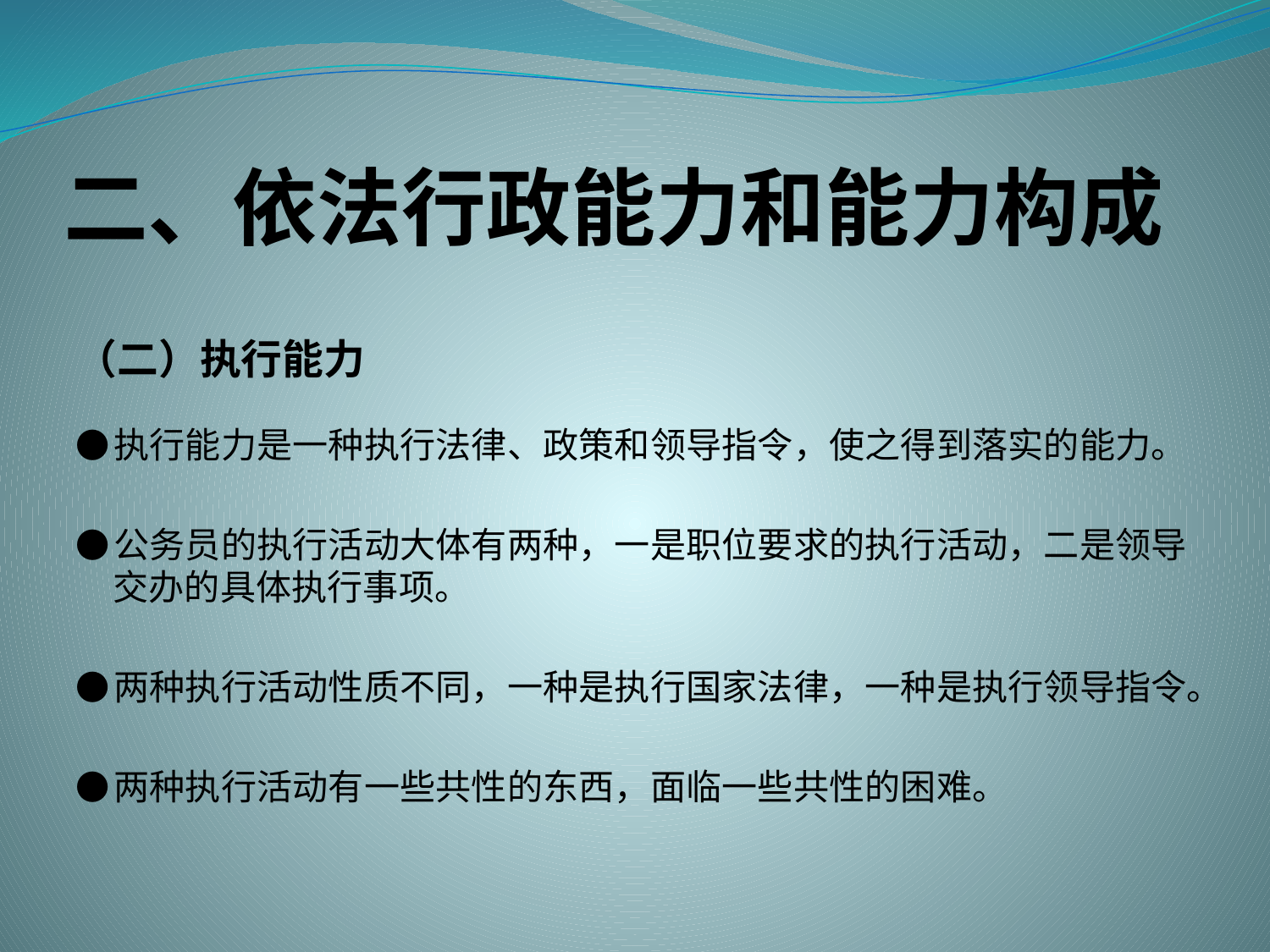

# 二、依法行政能力和能力构成

（二）执行能力

●执行能力是一种执行法律、政策和领导指令，使之得到落实的能力。

●公务员的执行活动大体有两种，一是职位要求的执行活动，二是领导交办的具体执行事项。

●两种执行活动性质不同，一种是执行国家法律，一种是执行领导指令。

●两种执行活动有一些共性的东西，面临一些共性的困难。